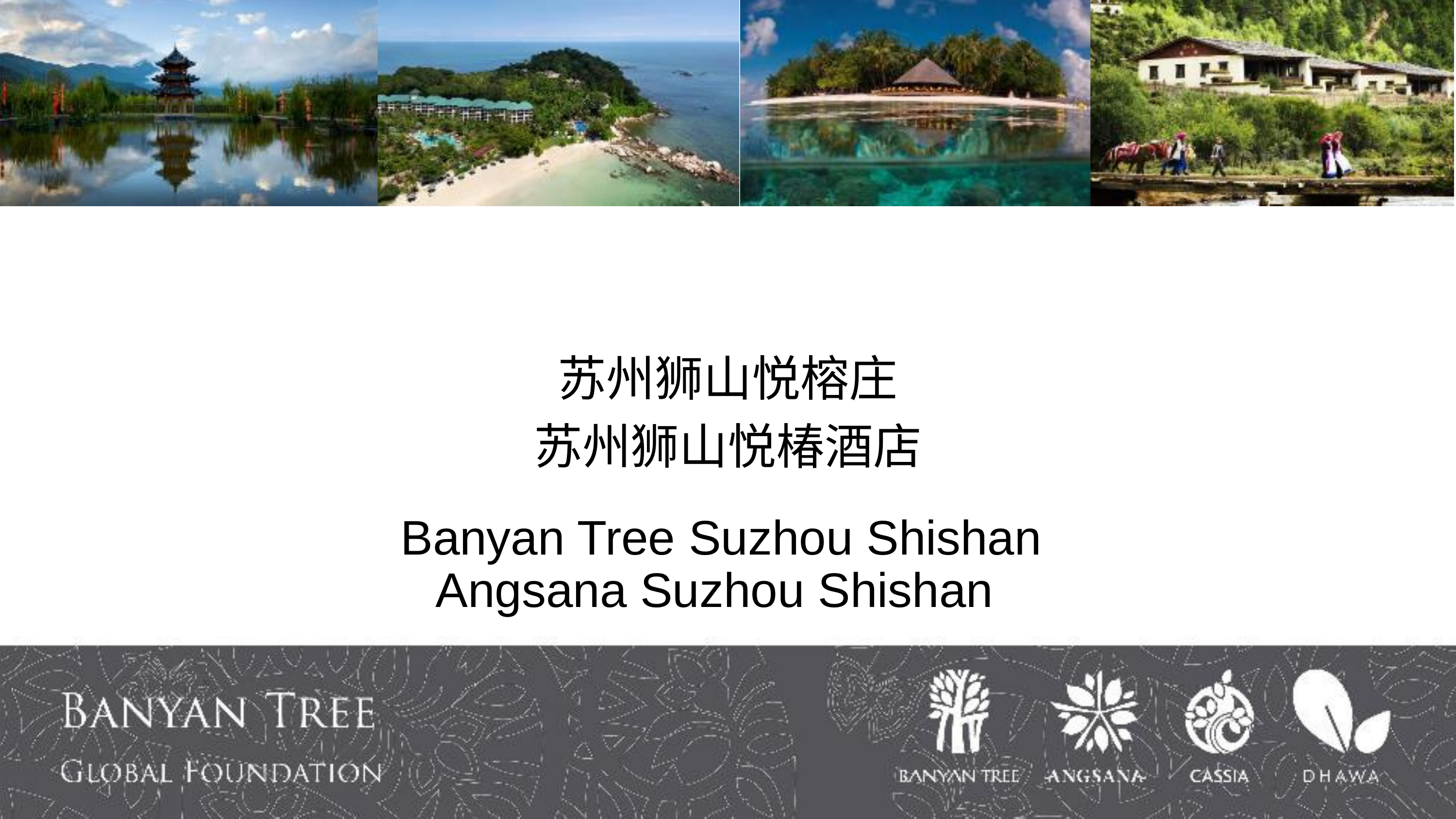

苏州狮山悦榕庄
苏州狮山悦椿酒店
Banyan Tree Suzhou Shishan
Angsana Suzhou Shishan